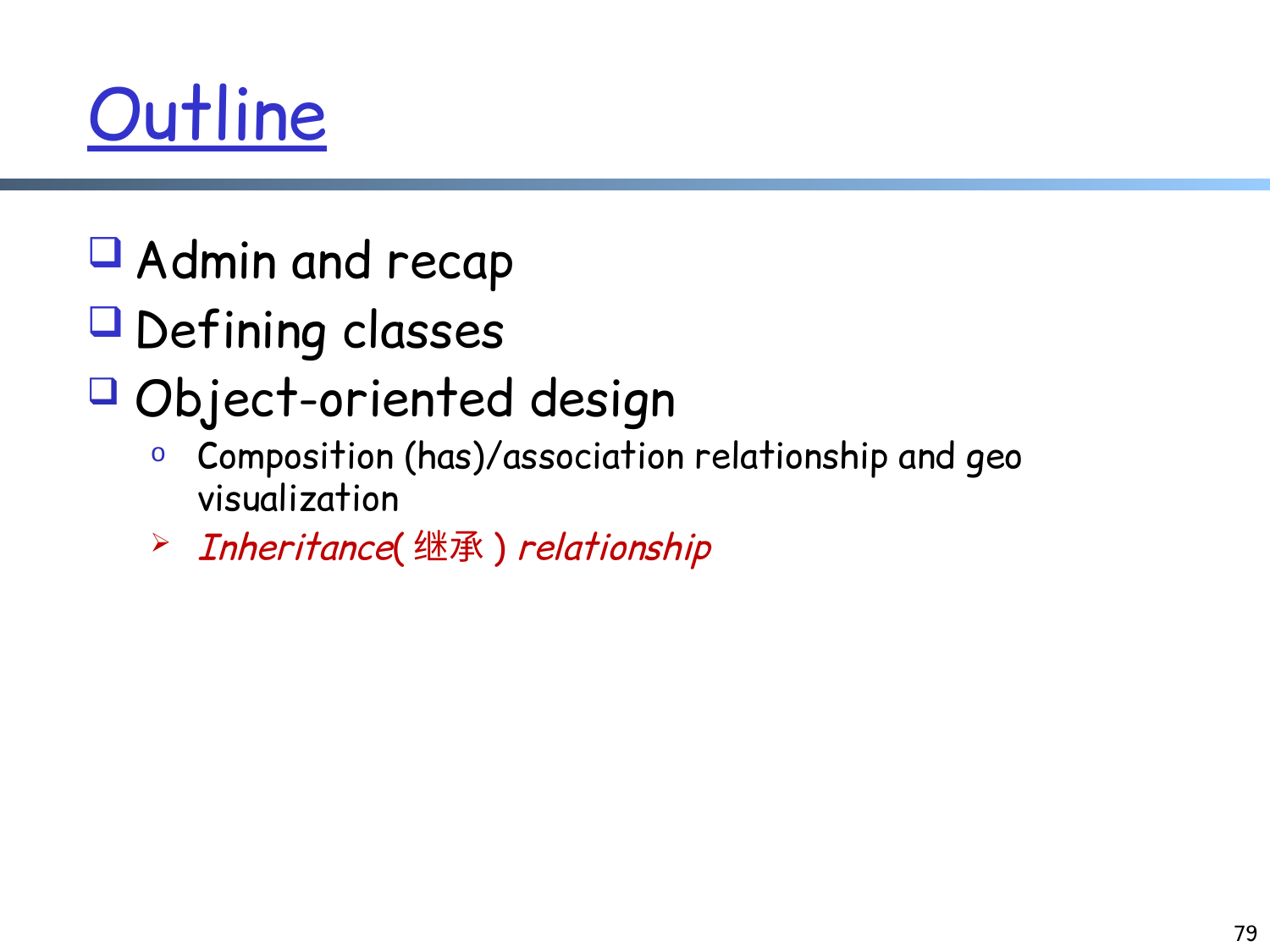

Outline
Admin and recap
Defining classes
Object-oriented design
Composition (has)/association relationship and geo visualization
Inheritance(继承) relationship
79